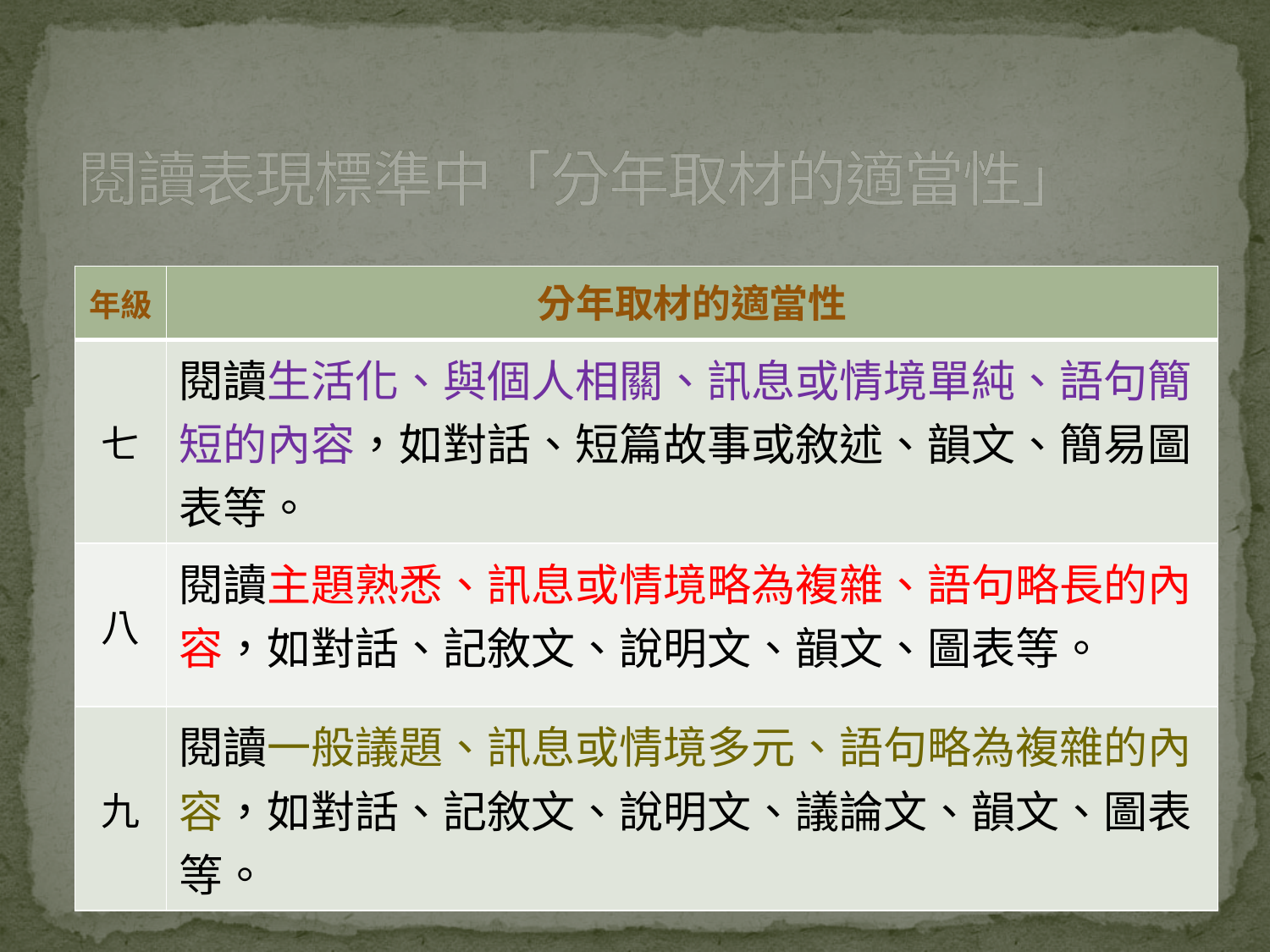

# 閱讀表現標準中「分年取材的適當性」
| 年級 | 分年取材的適當性 |
| --- | --- |
| 七 | 閱讀生活化、與個人相關、訊息或情境單純、語句簡短的內容，如對話、短篇故事或敘述、韻文、簡易圖表等。 |
| 八 | 閱讀主題熟悉、訊息或情境略為複雜、語句略長的內容，如對話、記敘文、說明文、韻文、圖表等。 |
| 九 | 閱讀一般議題、訊息或情境多元、語句略為複雜的內容，如對話、記敘文、說明文、議論文、韻文、圖表等。 |